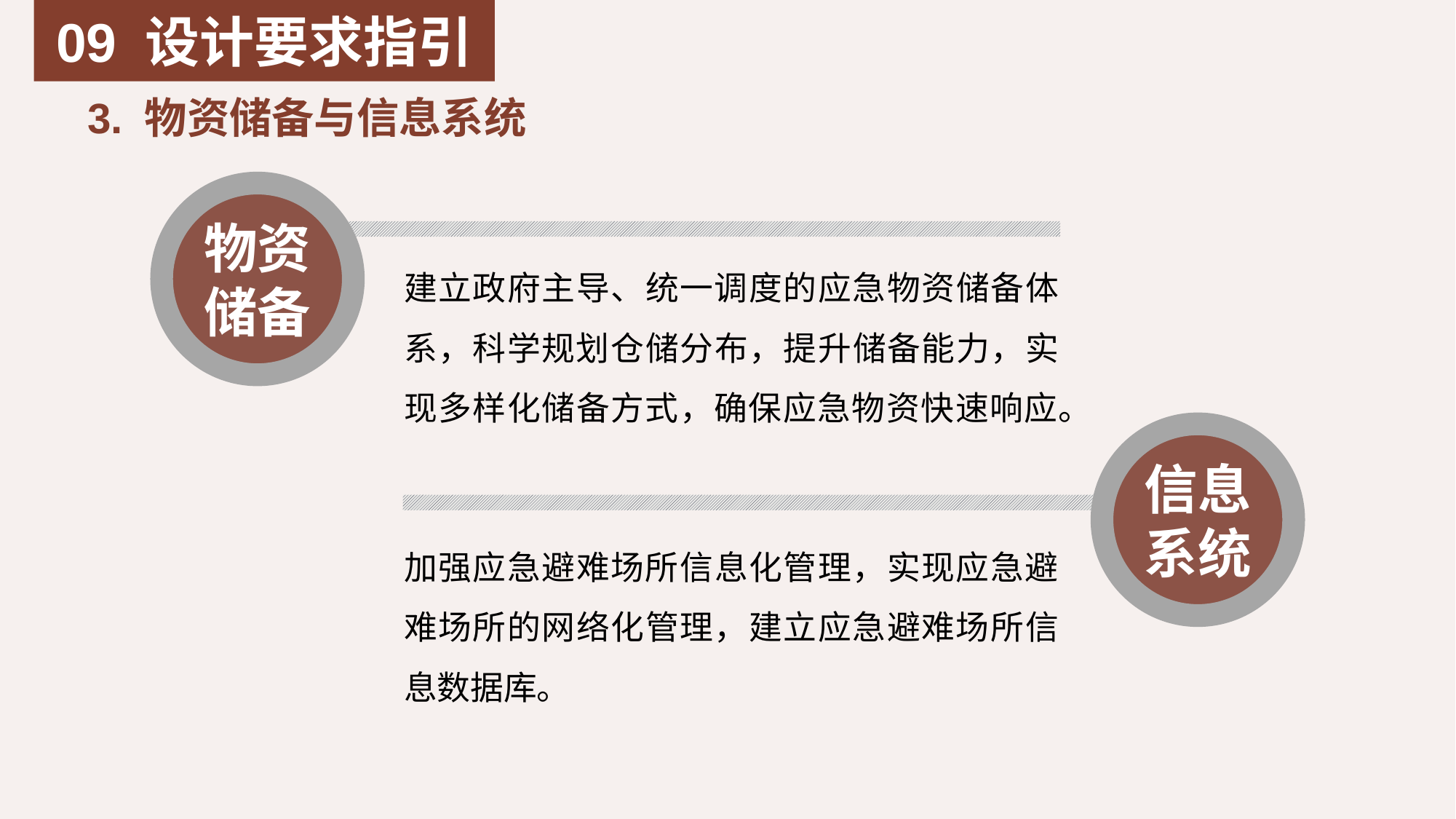

09 设计要求指引
3. 物资储备与信息系统
物资储备

建立政府主导、统一调度的应急物资储备体系，科学规划仓储分布，提升储备能力，实现多样化储备方式，确保应急物资快速响应。
信息系统

加强应急避难场所信息化管理，实现应急避难场所的网络化管理，建立应急避难场所信息数据库。